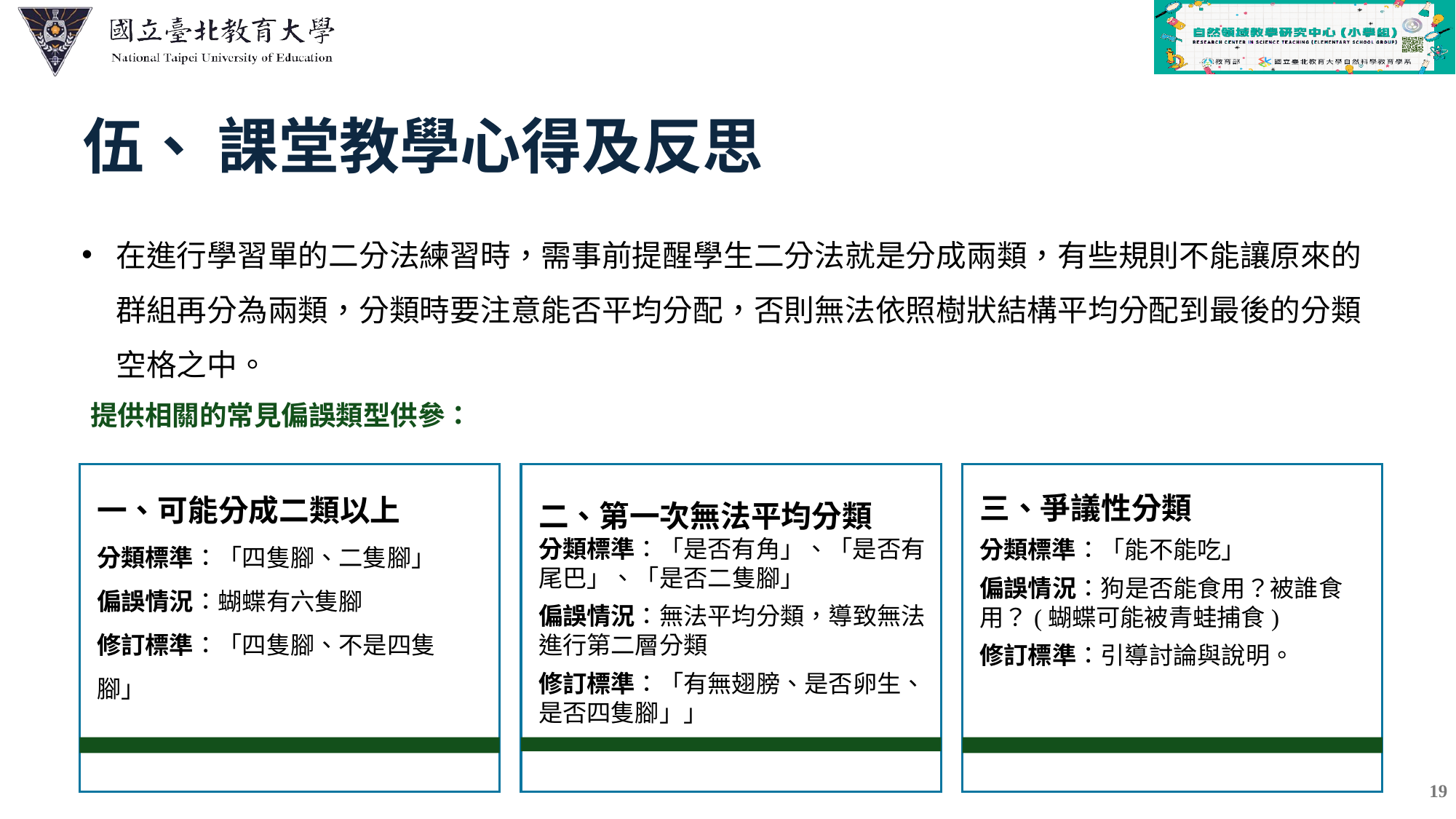

|  |
| --- |
|  |
|  |
|  |
|  |
|  |
伍、 課堂教學心得及反思
在進行學習單的二分法練習時，需事前提醒學生二分法就是分成兩類，有些規則不能讓原來的群組再分為兩類，分類時要注意能否平均分配，否則無法依照樹狀結構平均分配到最後的分類空格之中。
提供相關的常見偏誤類型供參：

一、可能分成二類以上
分類標準：「四隻腳、二隻腳」
偏誤情況：蝴蝶有六隻腳
修訂標準：「四隻腳、不是四隻腳」

三、爭議性分類
分類標準：「能不能吃」
偏誤情況：狗是否能食用？被誰食用？(蝴蝶可能被青蛙捕食)
修訂標準：引導討論與說明。

二、第一次無法平均分類
分類標準：「是否有角」、「是否有尾巴」、「是否二隻腳」
偏誤情況：無法平均分類，導致無法進行第二層分類
修訂標準：「有無翅膀、是否卵生、是否四隻腳」」

19